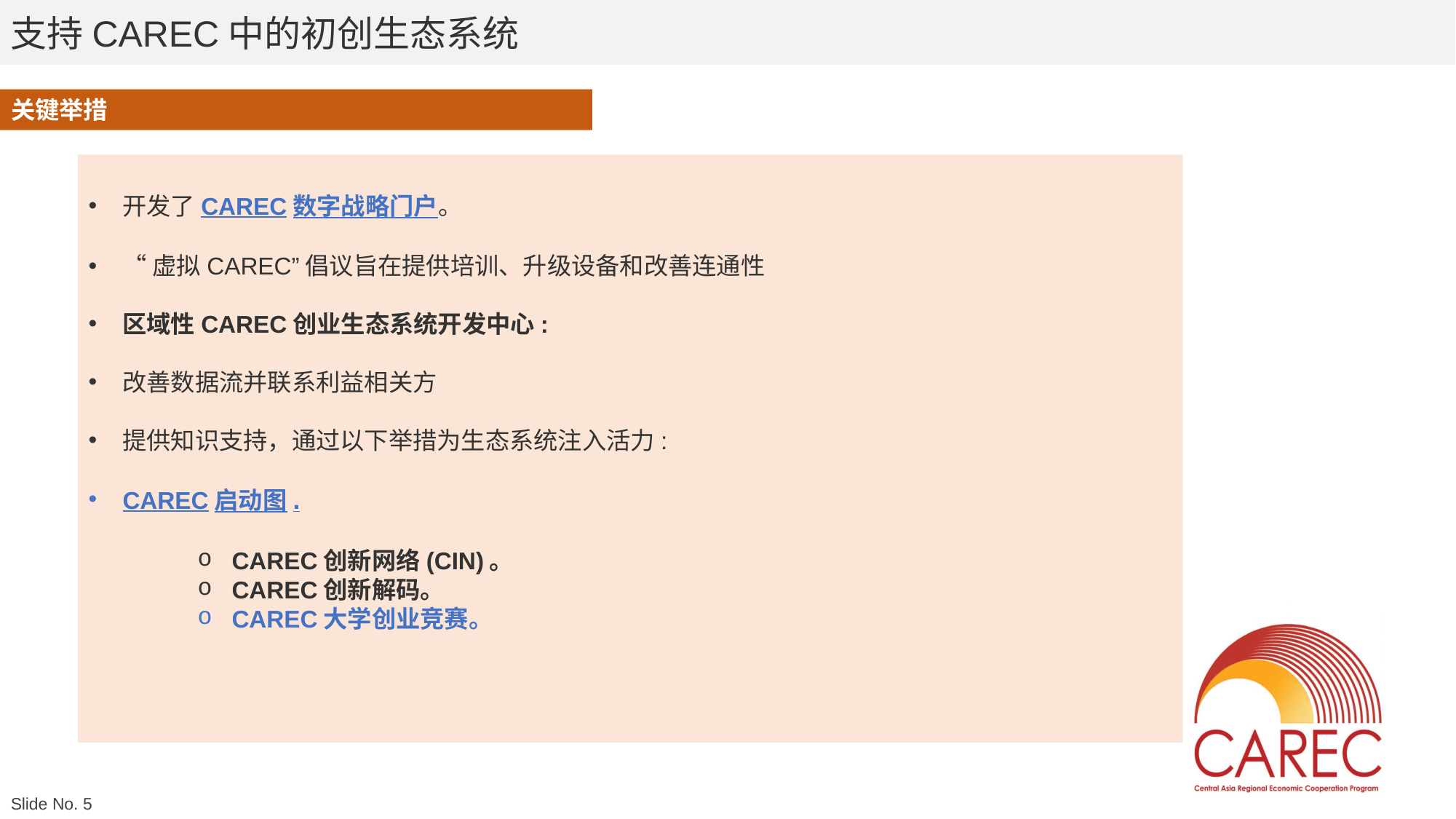

支持CAREC中的初创生态系统
关键举措

开发了CAREC数字战略门户。

“虚拟CAREC”倡议旨在提供培训、升级设备和改善连通性

区域性CAREC创业生态系统开发中心:

改善数据流并联系利益相关方

提供知识支持，通过以下举措为生态系统注入活力:

CAREC启动图.

CAREC创新网络(CIN)。
CAREC创新解码。
CAREC大学创业竞赛。
Slide No. 5